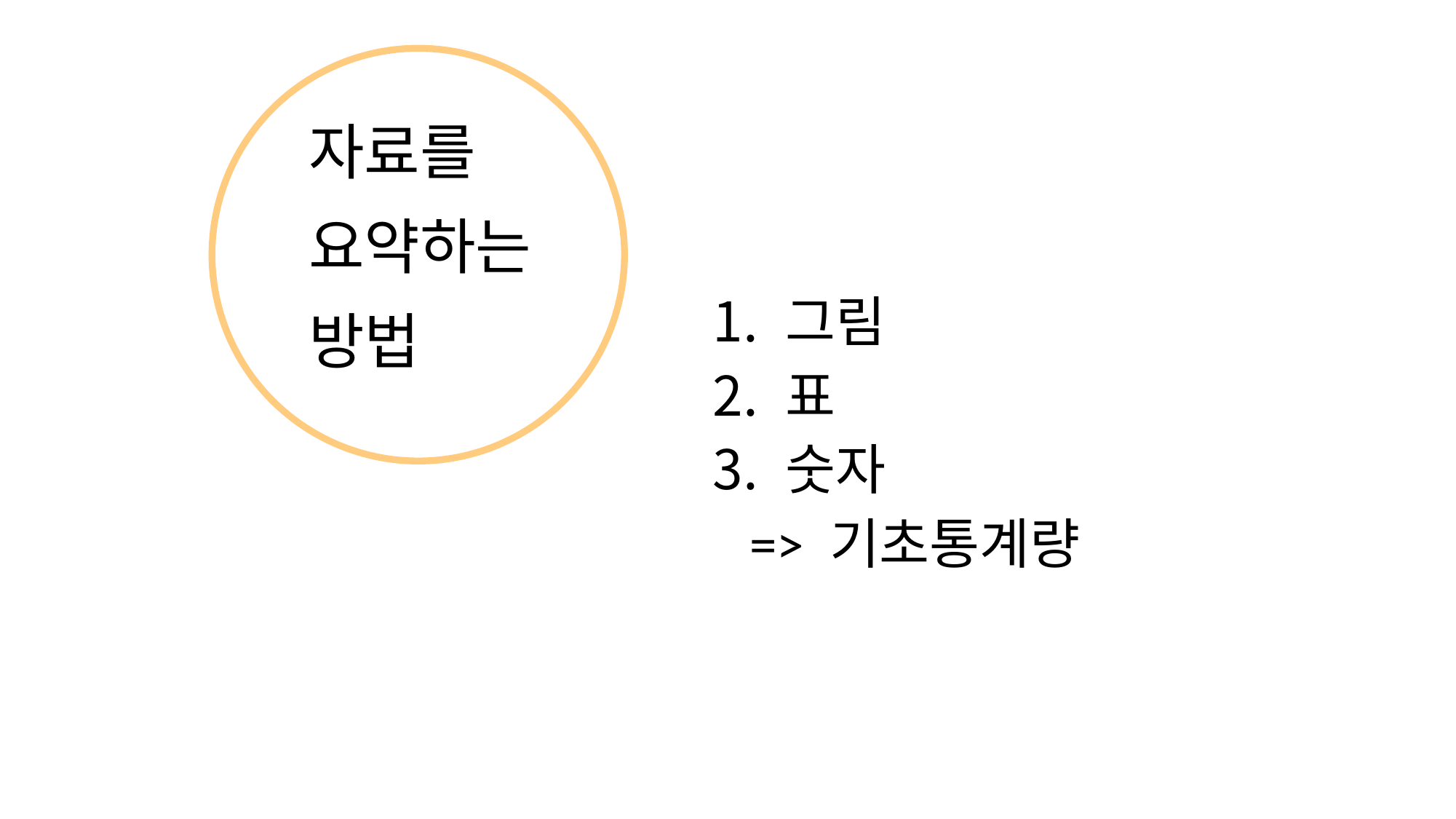

# 자료를 요약하는 방법

그림
표
숫자
   => 기초통계량